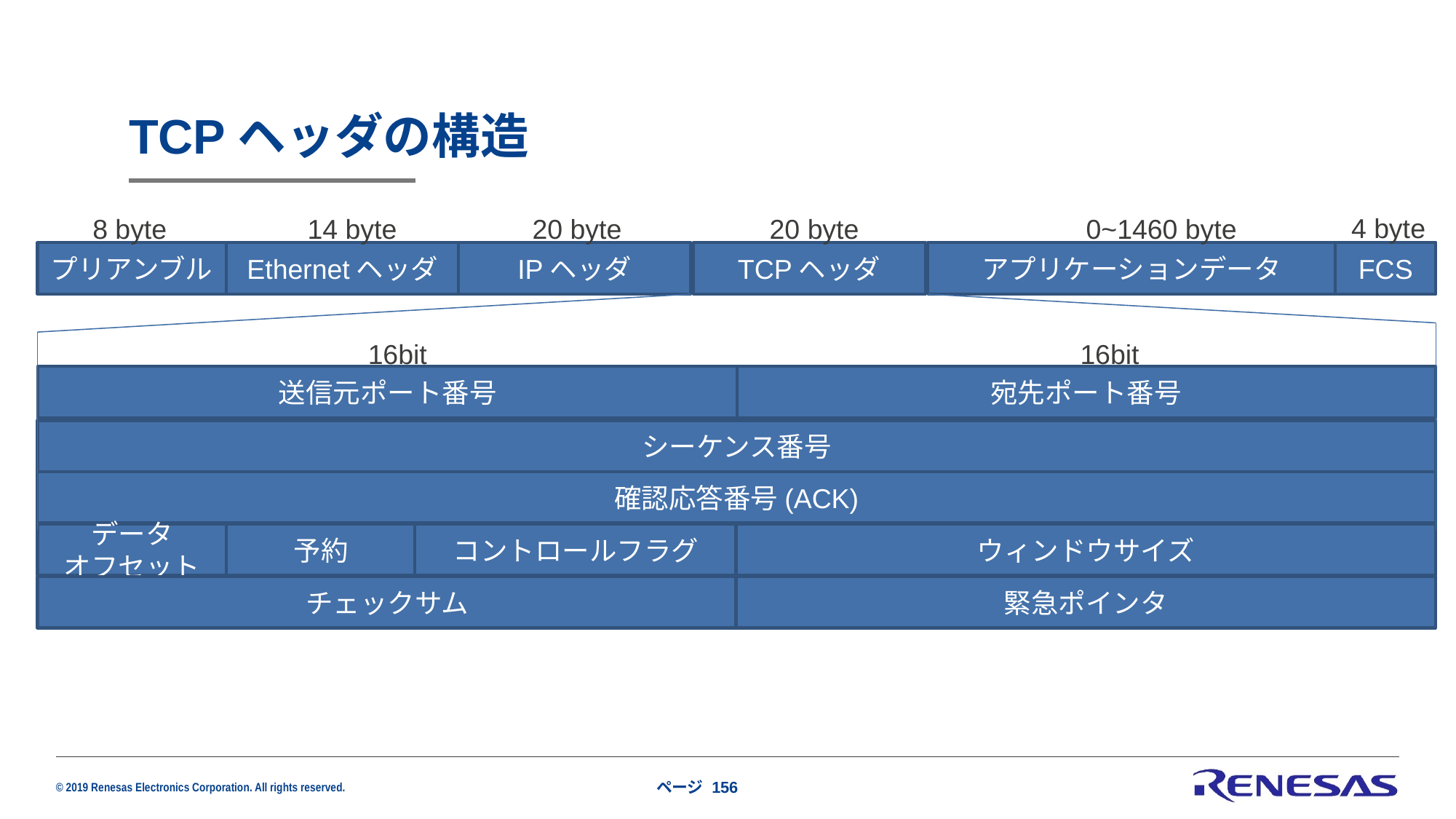

# TCPヘッダの構造
4 byte
8 byte
14 byte
20 byte
20 byte
0~1460 byte
プリアンブル
Ethernetヘッダ
IPヘッダ
TCPヘッダ
アプリケーションデータ
FCS
送信元ポート番号
宛先ポート番号
シーケンス番号
確認応答番号(ACK)
データ
オフセット
予約
コントロールフラグ
ウィンドウサイズ
チェックサム
緊急ポインタ
16bit
16bit
ページ 156